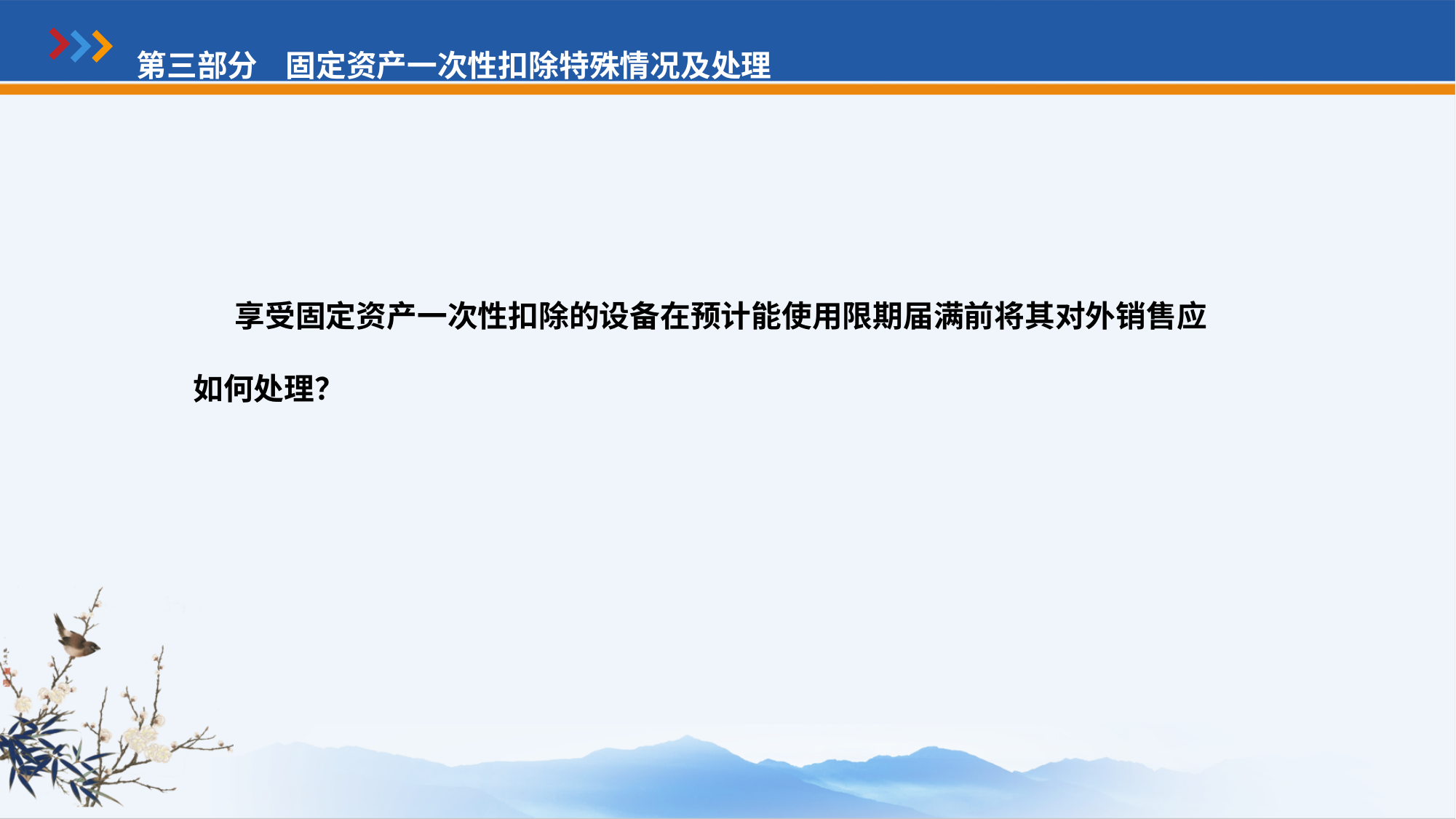

第三部分    固定资产一次性扣除特殊情况及处理

     享受固定资产一次性扣除的设备在预计能使用限期届满前将其对外销售应如何处理？